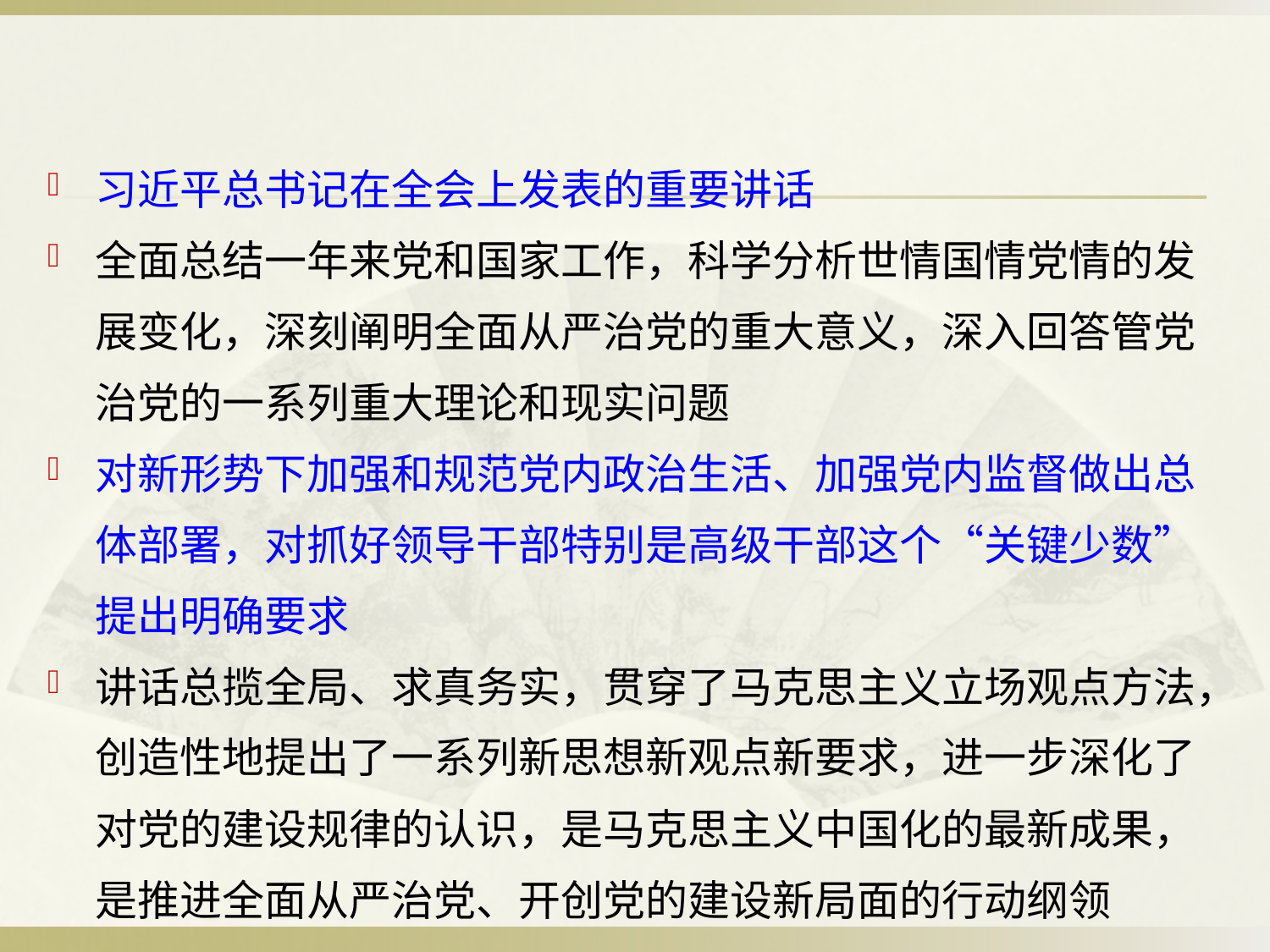

#
习近平总书记在全会上发表的重要讲话
全面总结一年来党和国家工作，科学分析世情国情党情的发展变化，深刻阐明全面从严治党的重大意义，深入回答管党治党的一系列重大理论和现实问题
对新形势下加强和规范党内政治生活、加强党内监督做出总体部署，对抓好领导干部特别是高级干部这个“关键少数”提出明确要求
讲话总揽全局、求真务实，贯穿了马克思主义立场观点方法，创造性地提出了一系列新思想新观点新要求，进一步深化了对党的建设规律的认识，是马克思主义中国化的最新成果，是推进全面从严治党、开创党的建设新局面的行动纲领